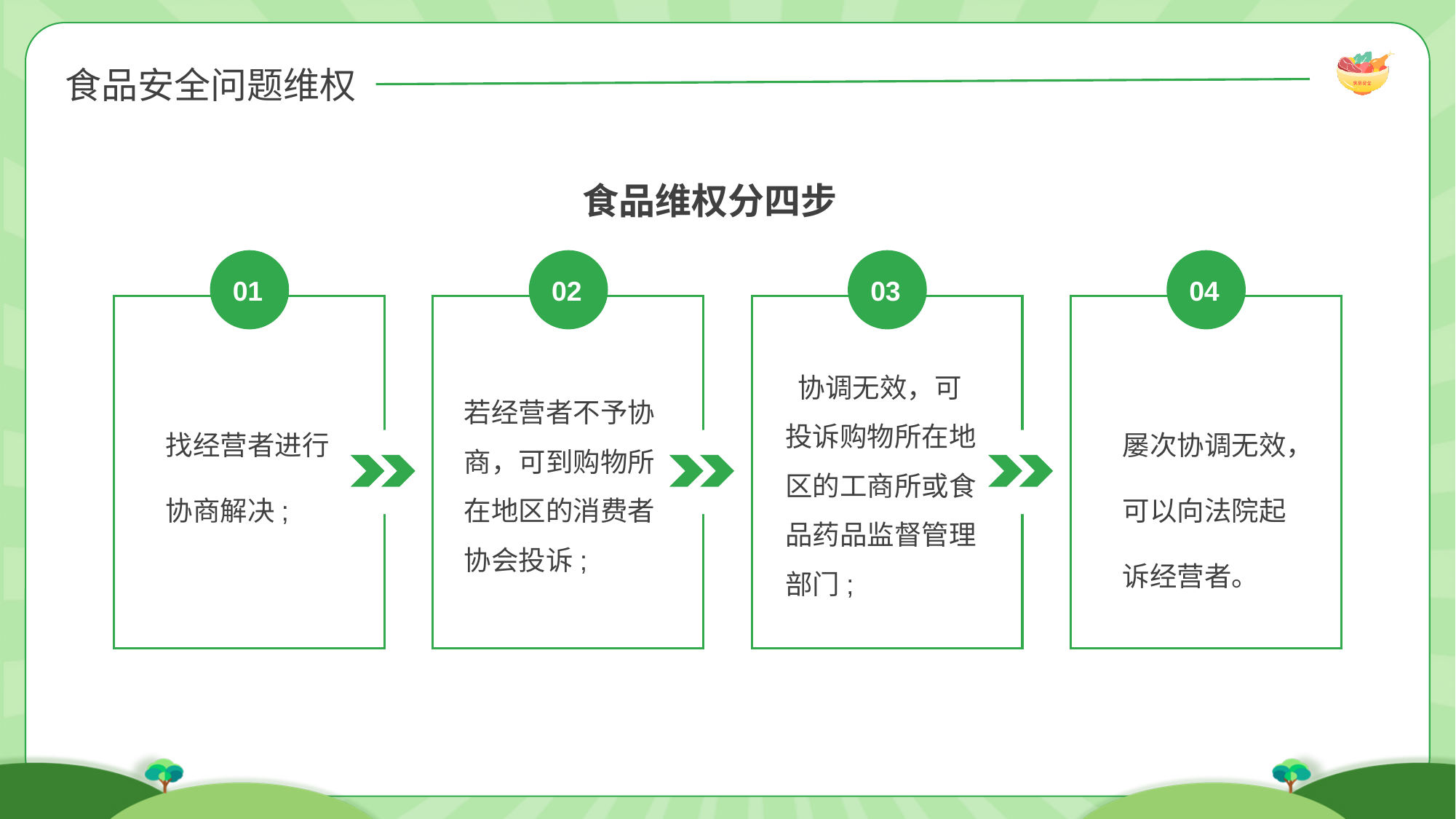

行业PPT模板http://www.1ppt.com/hangye/
食品维权分四步

01

找经营者进行协商解决;

02

若经营者不予协商，可到购物所在地区的消费者协会投诉;

03

 协调无效，可投诉购物所在地区的工商所或食品药品监督管理部门;

04

屡次协调无效，可以向法院起诉经营者。